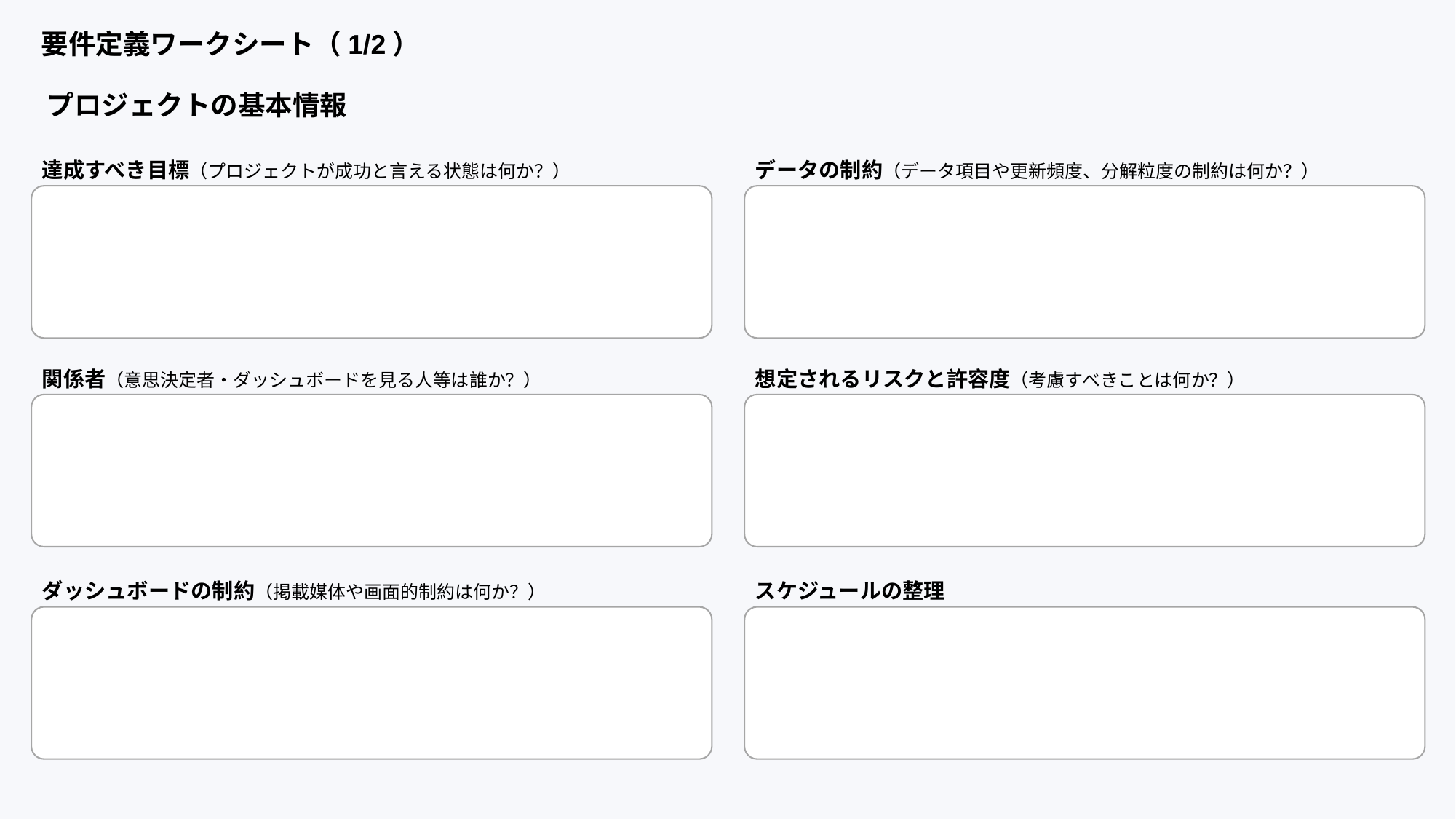

要件定義ワークシート（1/2）
プロジェクトの基本情報
達成すべき目標（プロジェクトが成功と言える状態は何か？）
データの制約（データ項目や更新頻度、分解粒度の制約は何か？）

関係者（意思決定者・ダッシュボードを見る人等は誰か？）
想定されるリスクと許容度（考慮すべきことは何か？）

ダッシュボードの制約（掲載媒体や画面的制約は何か？）
スケジュールの整理